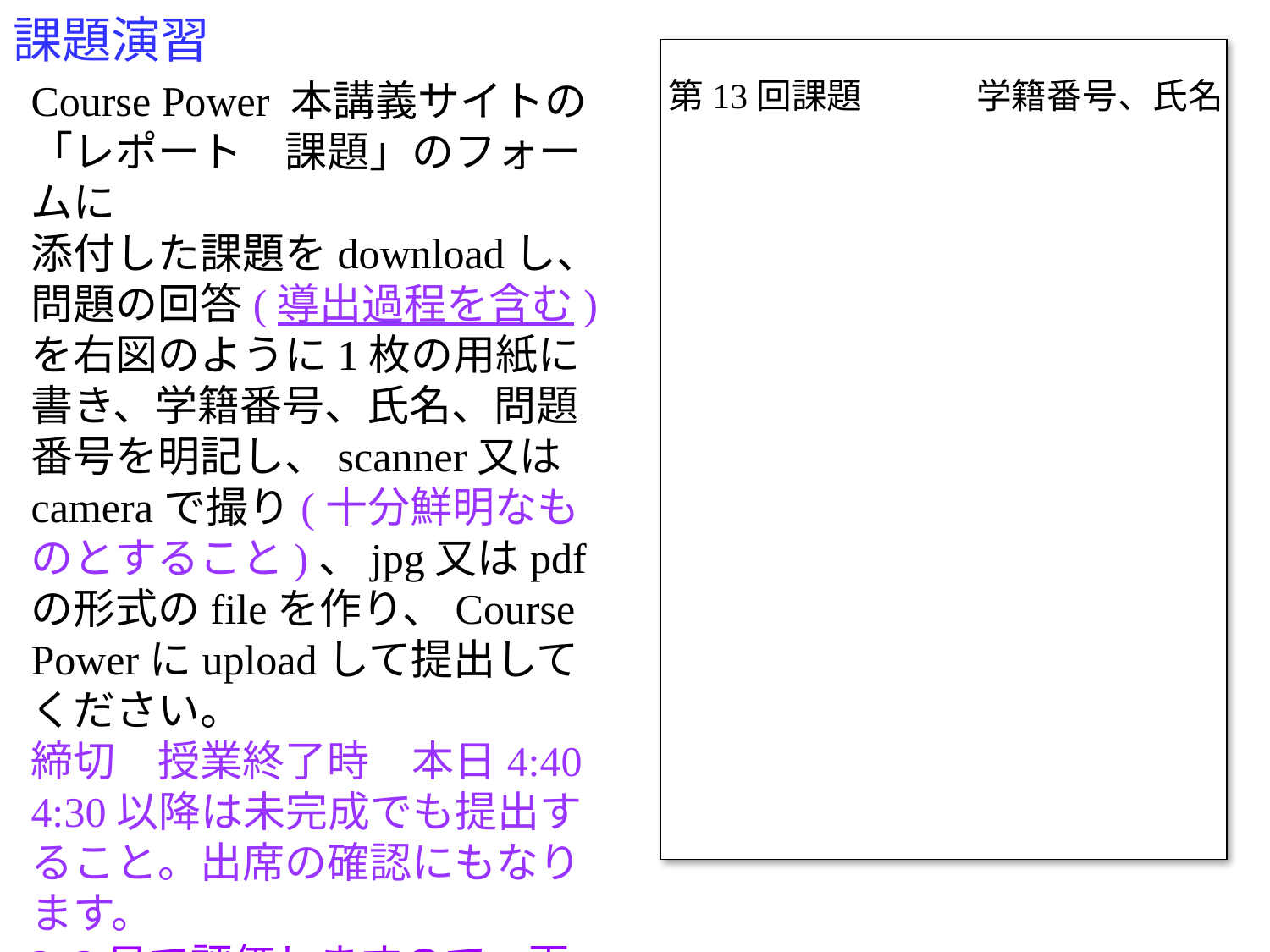

# 課題演習

第13回課題
学籍番号、氏名
Course Power 本講義サイトの
「レポート　課題」のフォームに
添付した課題をdownloadし、
問題の回答(導出過程を含む)を右図のように1枚の用紙に書き、学籍番号、氏名、問題番号を明記し、scanner又はcameraで撮り(十分鮮明なものとすること)、jpg又はpdfの形式のfileを作り、Course Powerにuploadして提出してください。
締切　授業終了時　本日4:40
4:30以降は未完成でも提出すること。出席の確認にもなります。
2~3日で評価しますので、再提出の指示があった場合は再チャレンジレポートを提出してください。